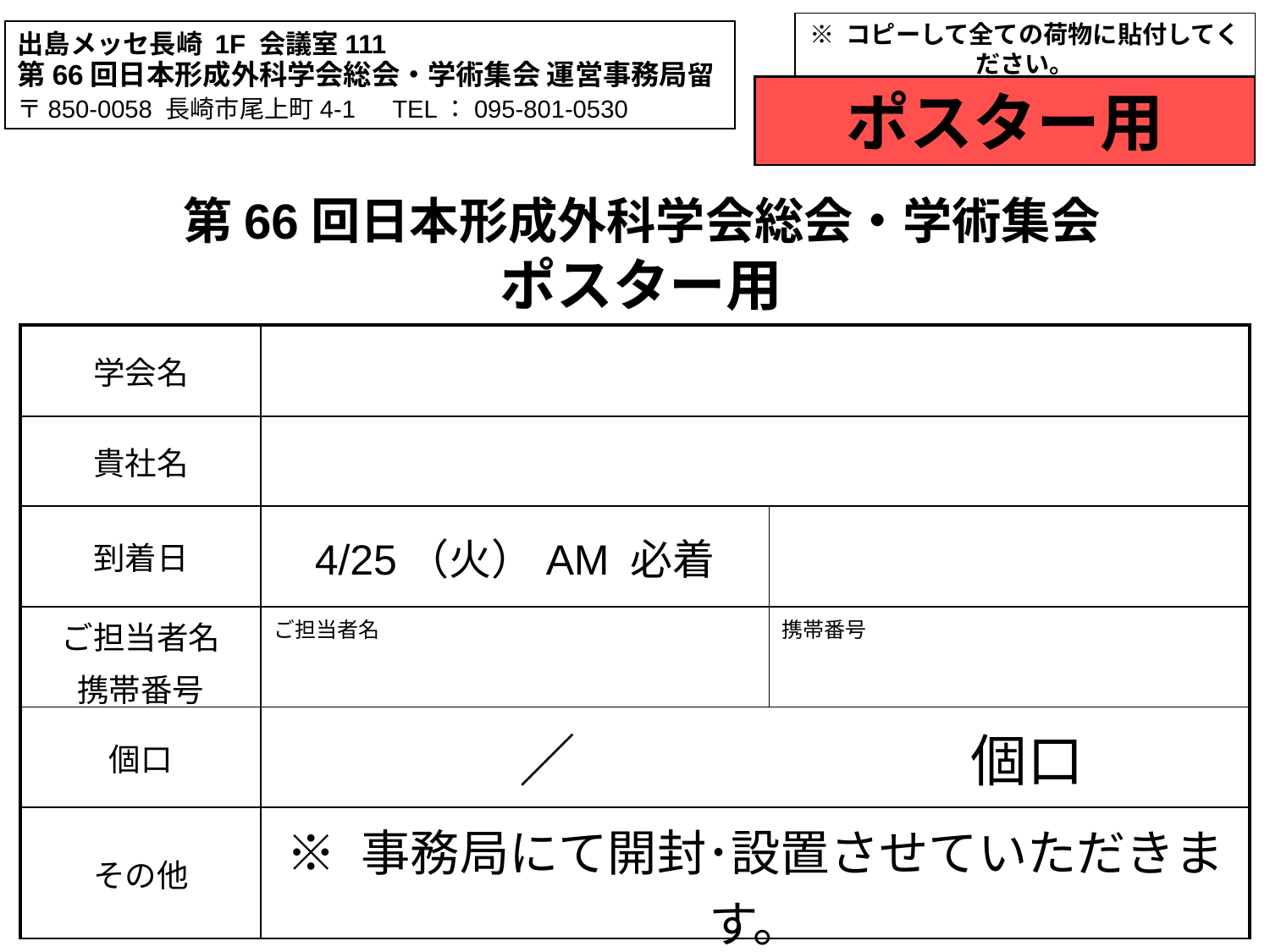

※ コピーして全ての荷物に貼付してください。
出島メッセ長崎 1F 会議室111
第66回日本形成外科学会総会・学術集会 運営事務局留
〒850-0058 長崎市尾上町4-1　TEL：095-801-0530
ポスター用
第66回日本形成外科学会総会・学術集会
ポスター用
| 学会名 |  |  |
| --- | --- | --- |
| 貴社名 |  |  |
| 到着日 | 4/25（火）AM 必着 |  |
| ご担当者名 携帯番号 | ご担当者名 | 携帯番号 |
| 個口 | ／　　　　　　　個口 |  |
| その他 | ※ 事務局にて開封･設置させていただきます。 |  |